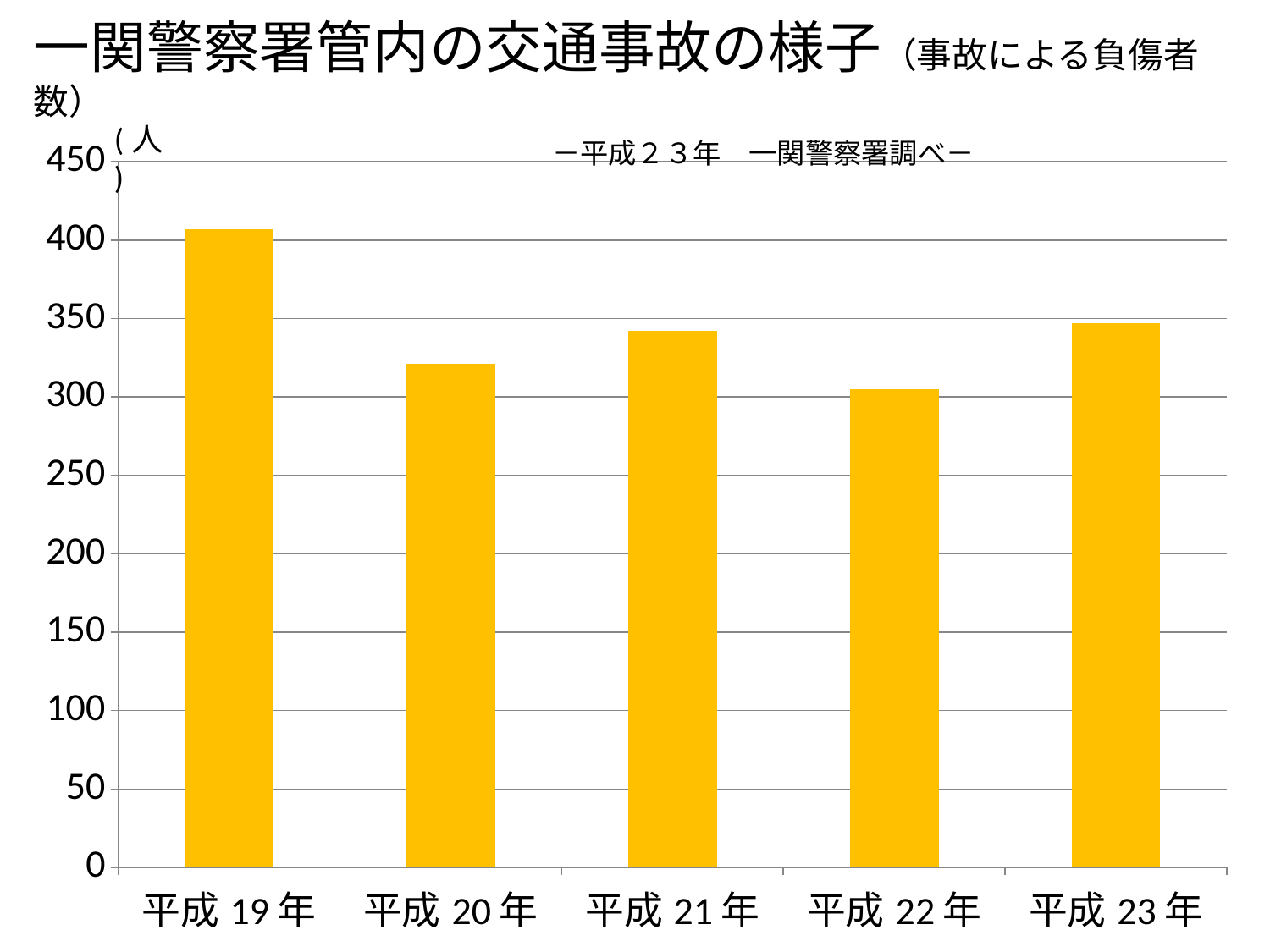

一関警察署管内の交通事故の様子（事故による負傷者数）
　　　　　　－平成２３年　一関警察署調べ－
(人)

### Chart

| Category |  |
|---|---|
| 平成19年 | 407.0 |
| 平成20年 | 321.0 |
| 平成21年 | 342.0 |
| 平成22年 | 305.0 |
| 平成23年 | 347.0 |